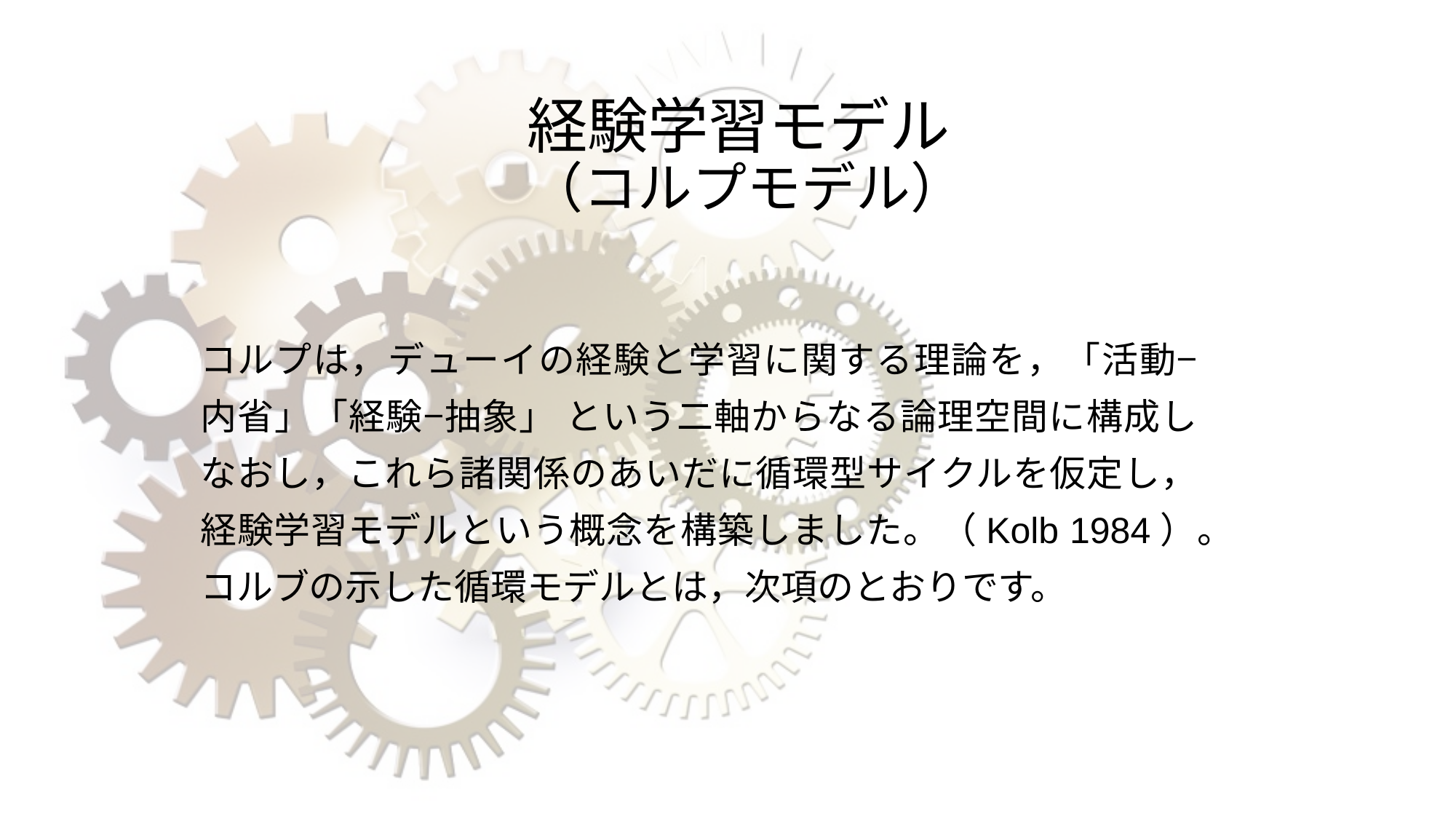

# 経験学習モデル
（コルプモデル）
コルプは，デューイの経験と学習に関する理論を，「活動−内省」「経験−抽象」 という二軸からなる論理空間に構成しなおし，これら諸関係のあいだに循環型サイクルを仮定し， 経験学習モデルという概念を構築しました。（Kolb 1984）。コルブの示した循環モデルとは，次項のとおりです。